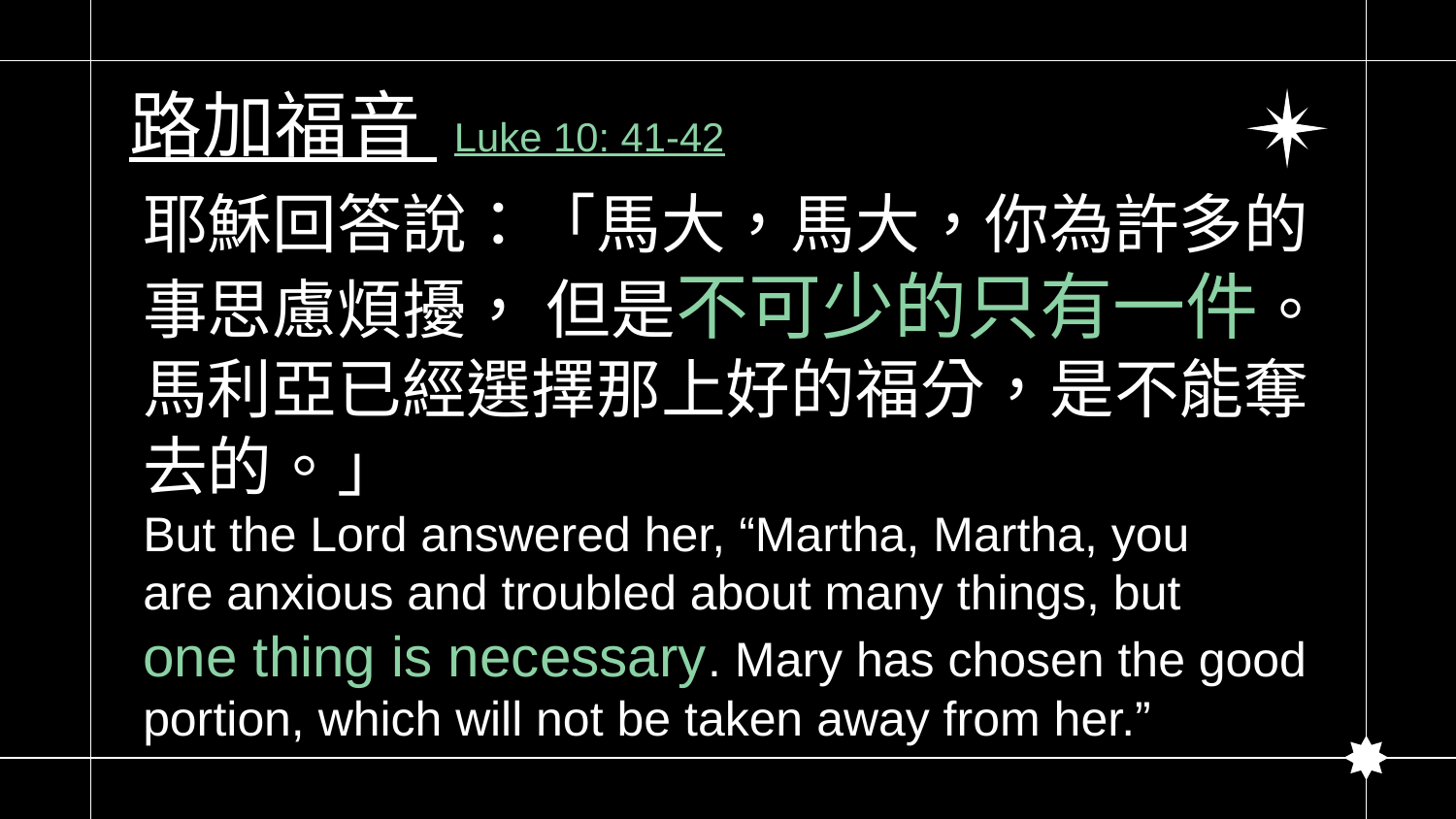

# 路加福音 Luke 10: 41-42

耶穌回答說：「馬大，馬大，你為許多的事思慮煩擾， 但是不可少的只有一件。馬利亞已經選擇那上好的福分，是不能奪去的。」
But the Lord answered her, “Martha, Martha, you are anxious and troubled about many things, but
one thing is necessary. Mary has chosen the good portion, which will not be taken away from her.”